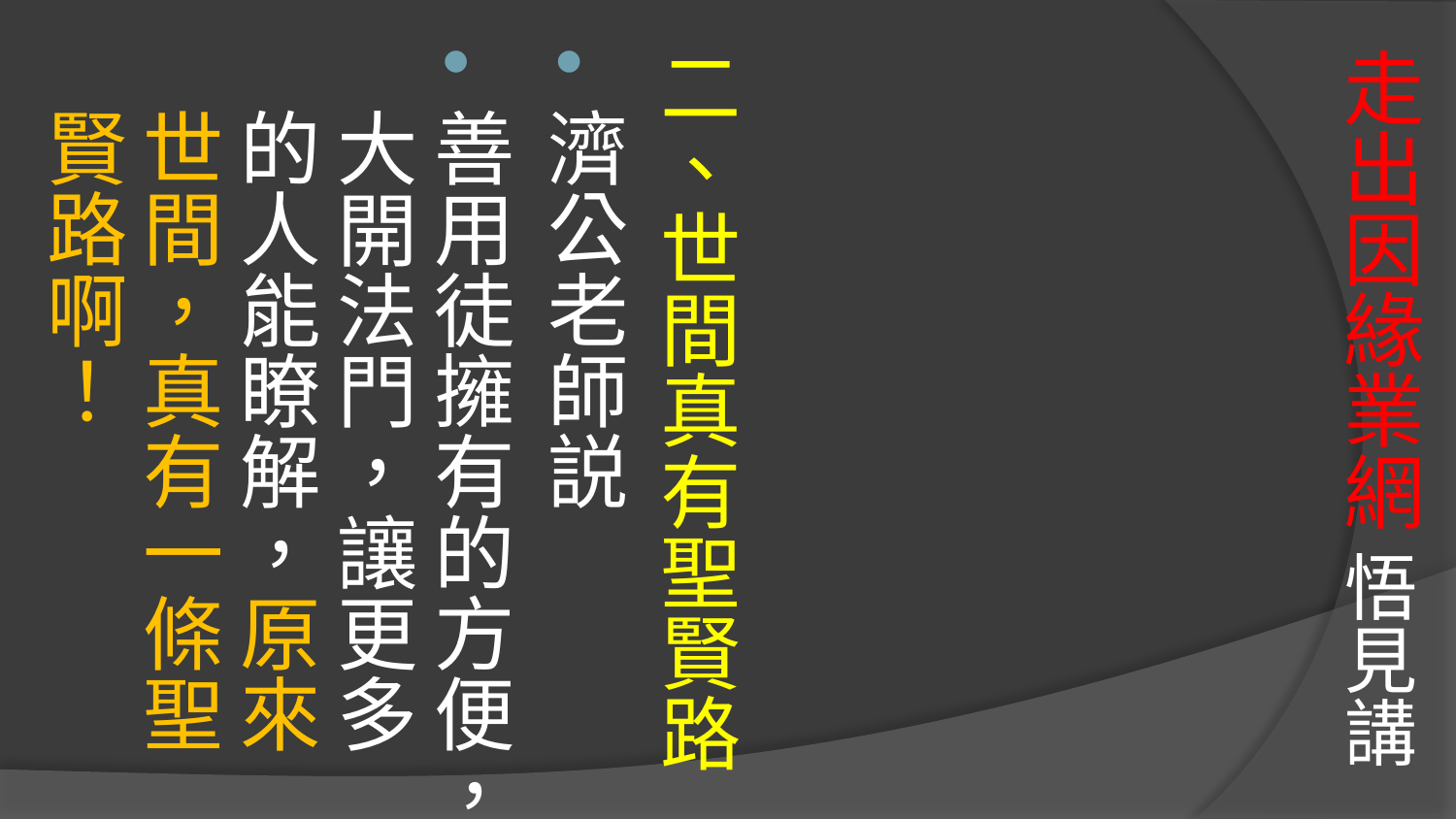

# 走出因緣業網 悟見講
二、世間真有聖賢路
濟公老師説
善用徒擁有的方便，大開法門，讓更多的人能瞭解，原來世間，真有一條聖賢路啊！